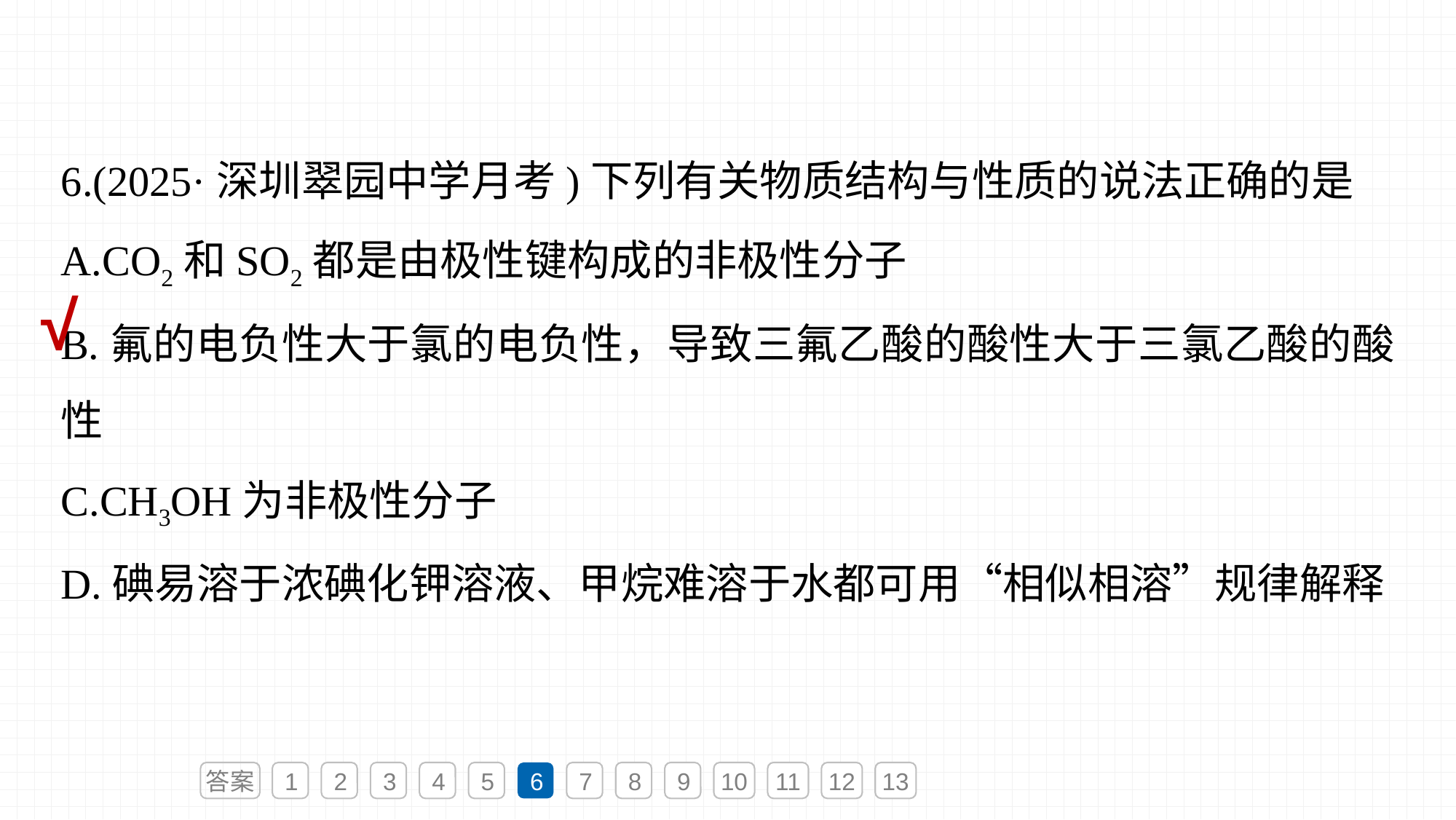

6.(2025·深圳翠园中学月考)下列有关物质结构与性质的说法正确的是
A.CO2和SO2都是由极性键构成的非极性分子
B.氟的电负性大于氯的电负性，导致三氟乙酸的酸性大于三氯乙酸的酸性
C.CH3OH为非极性分子
D.碘易溶于浓碘化钾溶液、甲烷难溶于水都可用“相似相溶”规律解释
√
答案
1
2
3
4
5
6
7
8
9
10
11
12
13